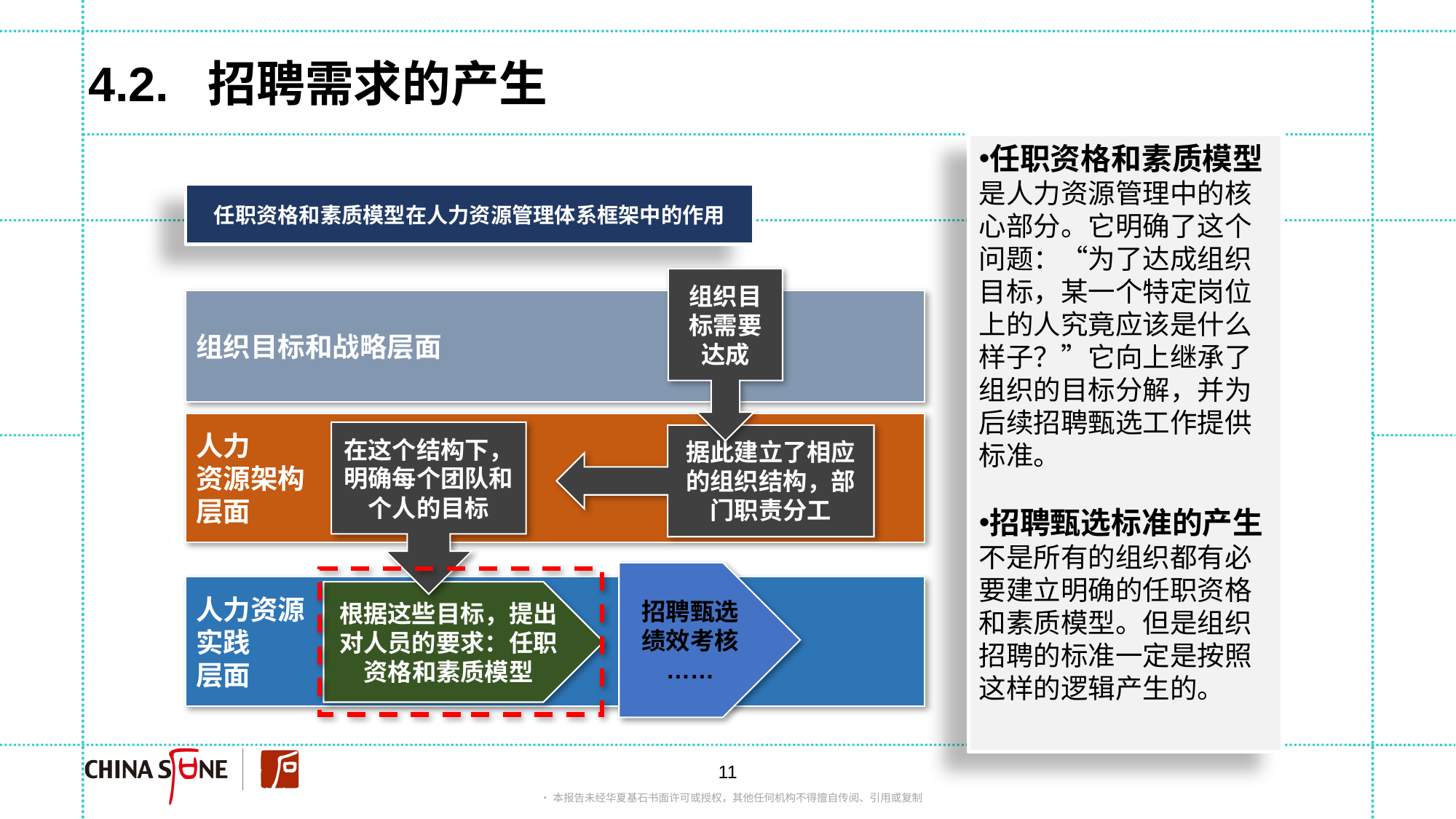

# 4.2.  招聘需求的产生
任职资格和素质模型
是人力资源管理中的核心部分。它明确了这个问题：“为了达成组织目标，某一个特定岗位上的人究竟应该是什么样子？”它向上继承了组织的目标分解，并为后续招聘甄选工作提供标准。

招聘甄选标准的产生
不是所有的组织都有必要建立明确的任职资格和素质模型。但是组织招聘的标准一定是按照这样的逻辑产生的。
任职资格和素质模型在人力资源管理体系框架中的作用
组织目标需要达成

组织目标和战略层面
人力
资源架构
层面
在这个结构下，明确每个团队和个人的目标
据此建立了相应的组织结构，部门职责分工

招聘甄选
绩效考核
……

人力资源
实践
层面
根据这些目标，提出对人员的要求：任职资格和素质模型